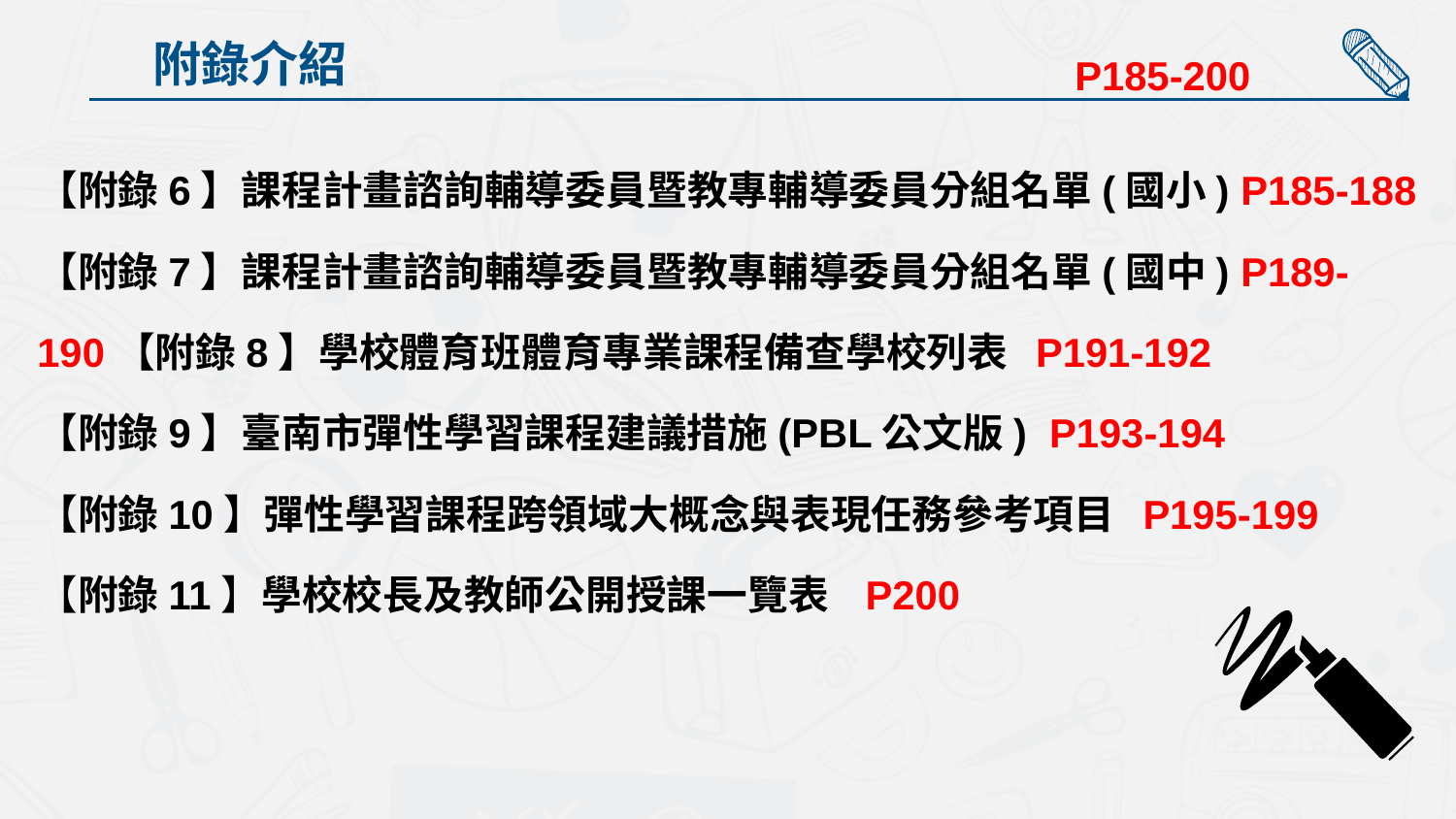

附錄介紹
P185-200
【附錄6】課程計畫諮詢輔導委員暨教專輔導委員分組名單(國小) P185-188
【附錄7】課程計畫諮詢輔導委員暨教專輔導委員分組名單(國中) P189-190【附錄8】學校體育班體育專業課程備查學校列表  P191-192
【附錄9】臺南市彈性學習課程建議措施(PBL公文版)  P193-194
【附錄10】彈性學習課程跨領域大概念與表現任務參考項目  P195-199
【附錄11】學校校長及教師公開授課一覽表   P200